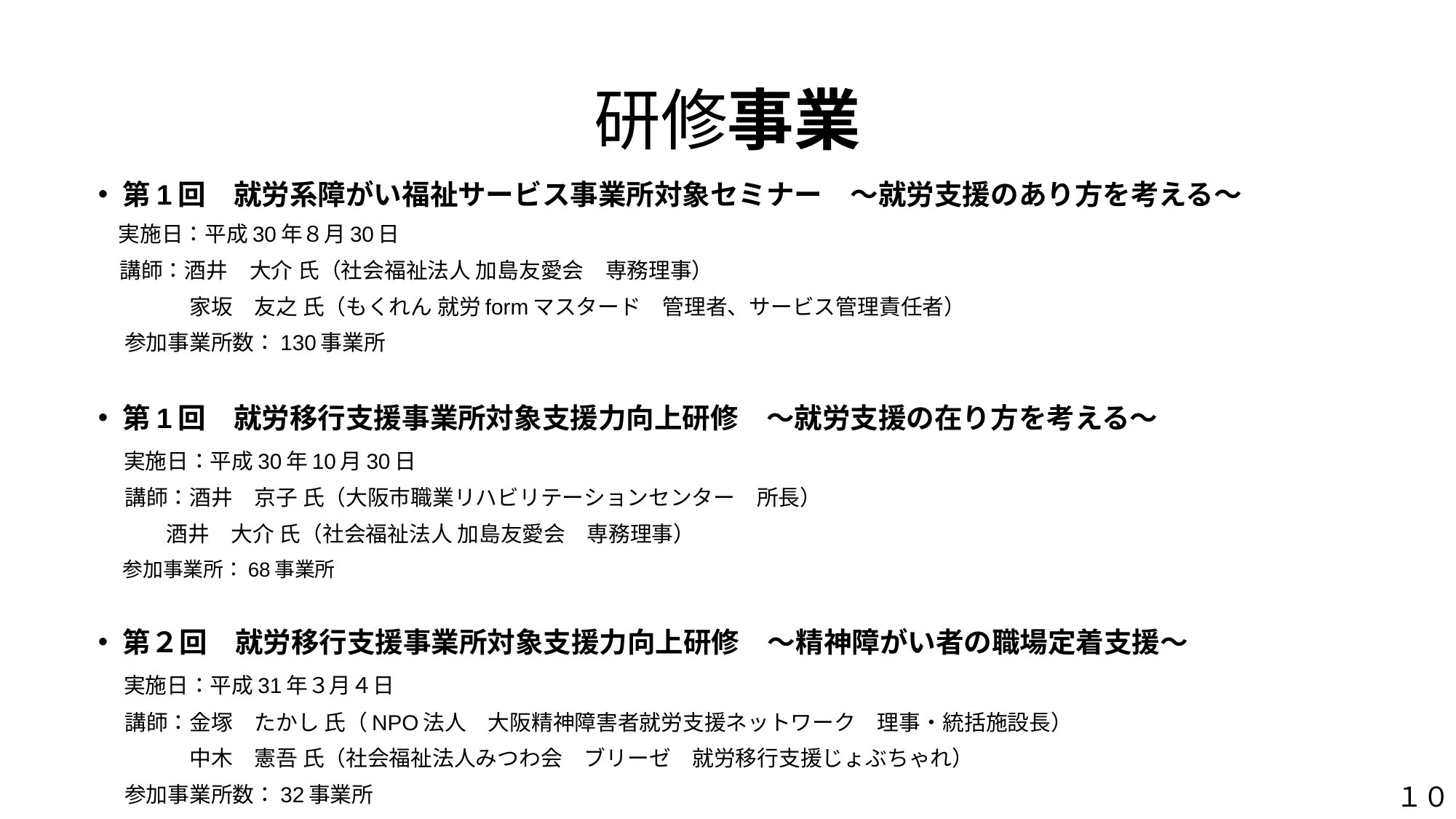

# 研修事業
第1回　就労系障がい福祉サービス事業所対象セミナー　～就労支援のあり方を考える～
　実施日：平成30年８月30日
　講師：酒井　大介 氏（社会福祉法人 加島友愛会　専務理事）
　　　　 家坂　友之 氏（もくれん 就労formマスタード　管理者、サービス管理責任者）
　 参加事業所数：130事業所

第1回　就労移行支援事業所対象支援力向上研修　～就労支援の在り方を考える～
　実施日：平成30年10月30日
　 講師：酒井　京子 氏（大阪市職業リハビリテーションセンター　所長）
             酒井　大介 氏（社会福祉法人 加島友愛会　専務理事）
　 参加事業所：68事業所

第２回　就労移行支援事業所対象支援力向上研修　～精神障がい者の職場定着支援～
　実施日：平成31年３月４日
　 講師：金塚　たかし 氏（NPO法人　大阪精神障害者就労支援ネットワーク　理事・統括施設長）
　　　 　中木　憲吾 氏（社会福祉法人みつわ会　ブリーゼ　就労移行支援じょぶちゃれ）
　 参加事業所数：32事業所
１０